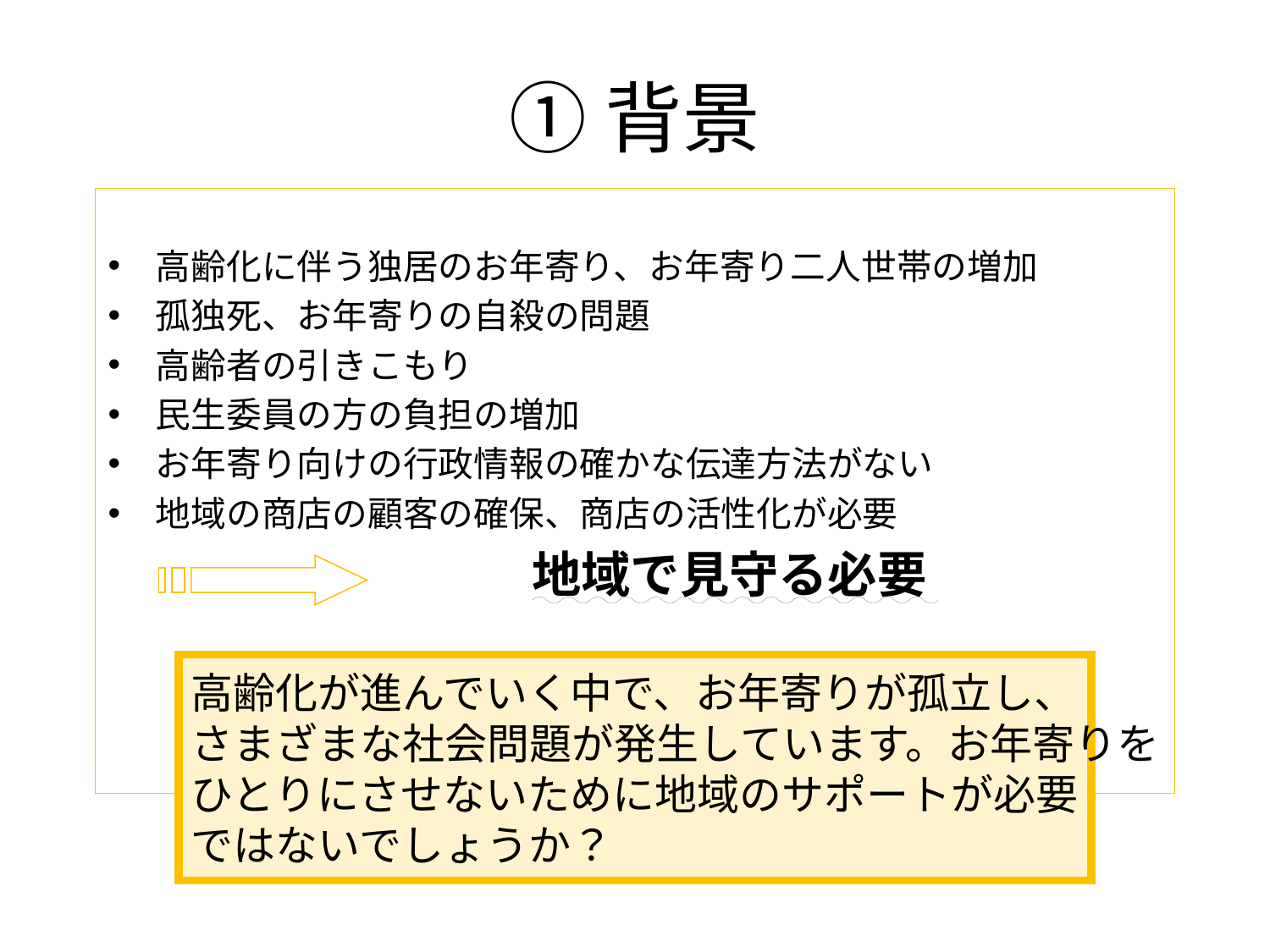

# ①背景

高齢化に伴う独居のお年寄り、お年寄り二人世帯の増加
孤独死、お年寄りの自殺の問題
高齢者の引きこもり
民生委員の方の負担の増加
お年寄り向けの行政情報の確かな伝達方法がない
地域の商店の顧客の確保、商店の活性化が必要
　　　　　　　　　　　　地域で見守る必要

高齢化が進んでいく中で、お年寄りが孤立し、
さまざまな社会問題が発生しています。お年寄りを
ひとりにさせないために地域のサポートが必要
ではないでしょうか？